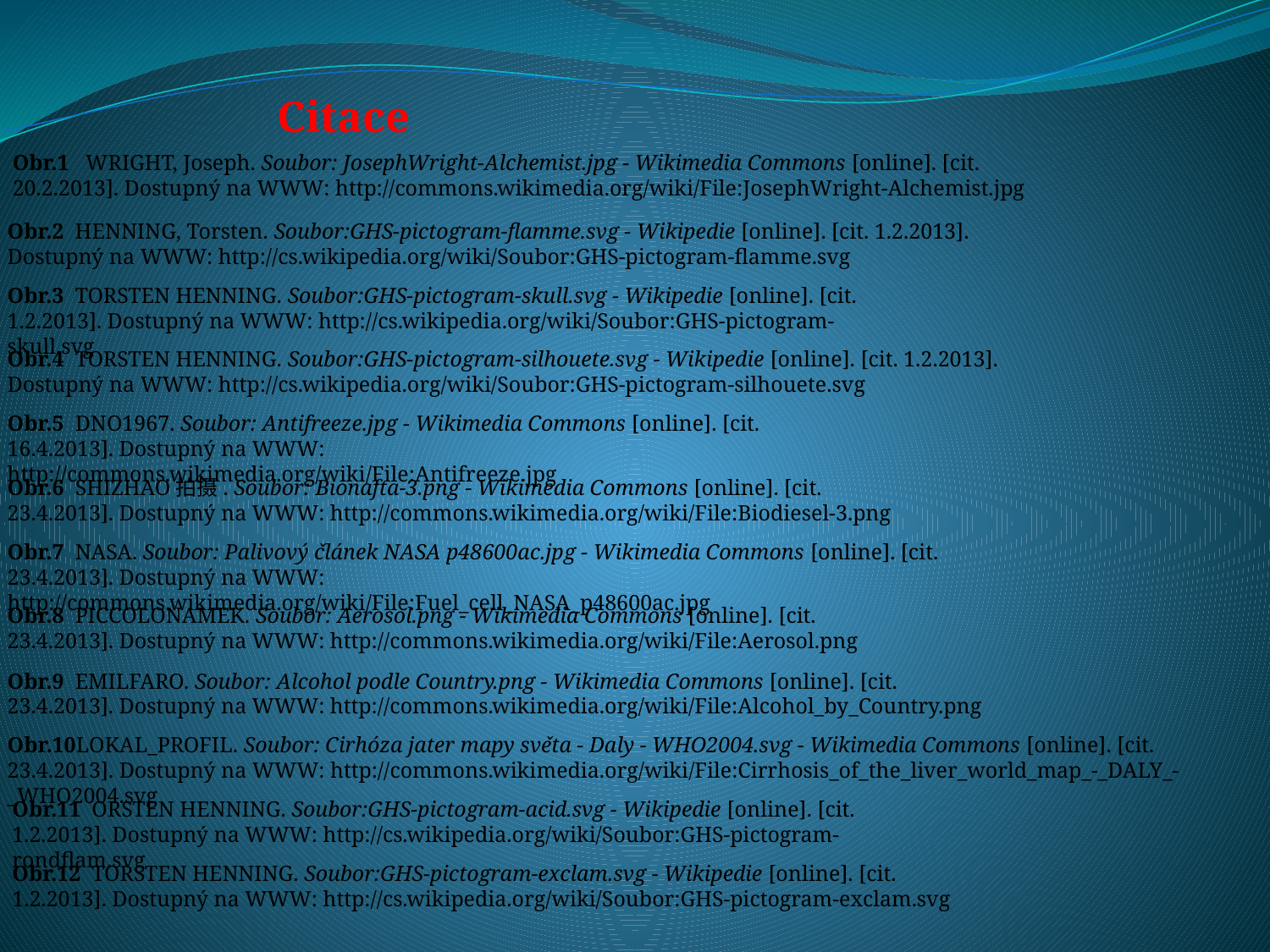

Citace
Obr.1   WRIGHT, Joseph. Soubor: JosephWright-Alchemist.jpg - Wikimedia Commons [online]. [cit. 20.2.2013]. Dostupný na WWW: http://commons.wikimedia.org/wiki/File:JosephWright-Alchemist.jpg
Obr.2  HENNING, Torsten. Soubor:GHS-pictogram-flamme.svg - Wikipedie [online]. [cit. 1.2.2013]. Dostupný na WWW: http://cs.wikipedia.org/wiki/Soubor:GHS-pictogram-flamme.svg
Obr.3  TORSTEN HENNING. Soubor:GHS-pictogram-skull.svg - Wikipedie [online]. [cit. 1.2.2013]. Dostupný na WWW: http://cs.wikipedia.org/wiki/Soubor:GHS-pictogram-skull.svg
Obr.4  TORSTEN HENNING. Soubor:GHS-pictogram-silhouete.svg - Wikipedie [online]. [cit. 1.2.2013]. Dostupný na WWW: http://cs.wikipedia.org/wiki/Soubor:GHS-pictogram-silhouete.svg
Obr.5  DNO1967. Soubor: Antifreeze.jpg - Wikimedia Commons [online]. [cit. 16.4.2013]. Dostupný na WWW: http://commons.wikimedia.org/wiki/File:Antifreeze.jpg
Obr.6  SHIZHAO拍摄. Soubor: Bionafta-3.png - Wikimedia Commons [online]. [cit. 23.4.2013]. Dostupný na WWW: http://commons.wikimedia.org/wiki/File:Biodiesel-3.png
Obr.7  NASA. Soubor: Palivový článek NASA p48600ac.jpg - Wikimedia Commons [online]. [cit. 23.4.2013]. Dostupný na WWW: http://commons.wikimedia.org/wiki/File:Fuel_cell_NASA_p48600ac.jpg
Obr.8  PICCOLONAMEK. Soubor: Aerosol.png - Wikimedia Commons [online]. [cit. 23.4.2013]. Dostupný na WWW: http://commons.wikimedia.org/wiki/File:Aerosol.png
Obr.9  EMILFARO. Soubor: Alcohol podle Country.png - Wikimedia Commons [online]. [cit. 23.4.2013]. Dostupný na WWW: http://commons.wikimedia.org/wiki/File:Alcohol_by_Country.png
Obr.10LOKAL_PROFIL. Soubor: Cirhóza jater mapy světa - Daly - WHO2004.svg - Wikimedia Commons [online]. [cit. 23.4.2013]. Dostupný na WWW: http://commons.wikimedia.org/wiki/File:Cirrhosis_of_the_liver_world_map_-_DALY_-_WHO2004.svg
Obr.11  ORSTEN HENNING. Soubor:GHS-pictogram-acid.svg - Wikipedie [online]. [cit. 1.2.2013]. Dostupný na WWW: http://cs.wikipedia.org/wiki/Soubor:GHS-pictogram-rondflam.svg
Obr.12  TORSTEN HENNING. Soubor:GHS-pictogram-exclam.svg - Wikipedie [online]. [cit. 1.2.2013]. Dostupný na WWW: http://cs.wikipedia.org/wiki/Soubor:GHS-pictogram-exclam.svg